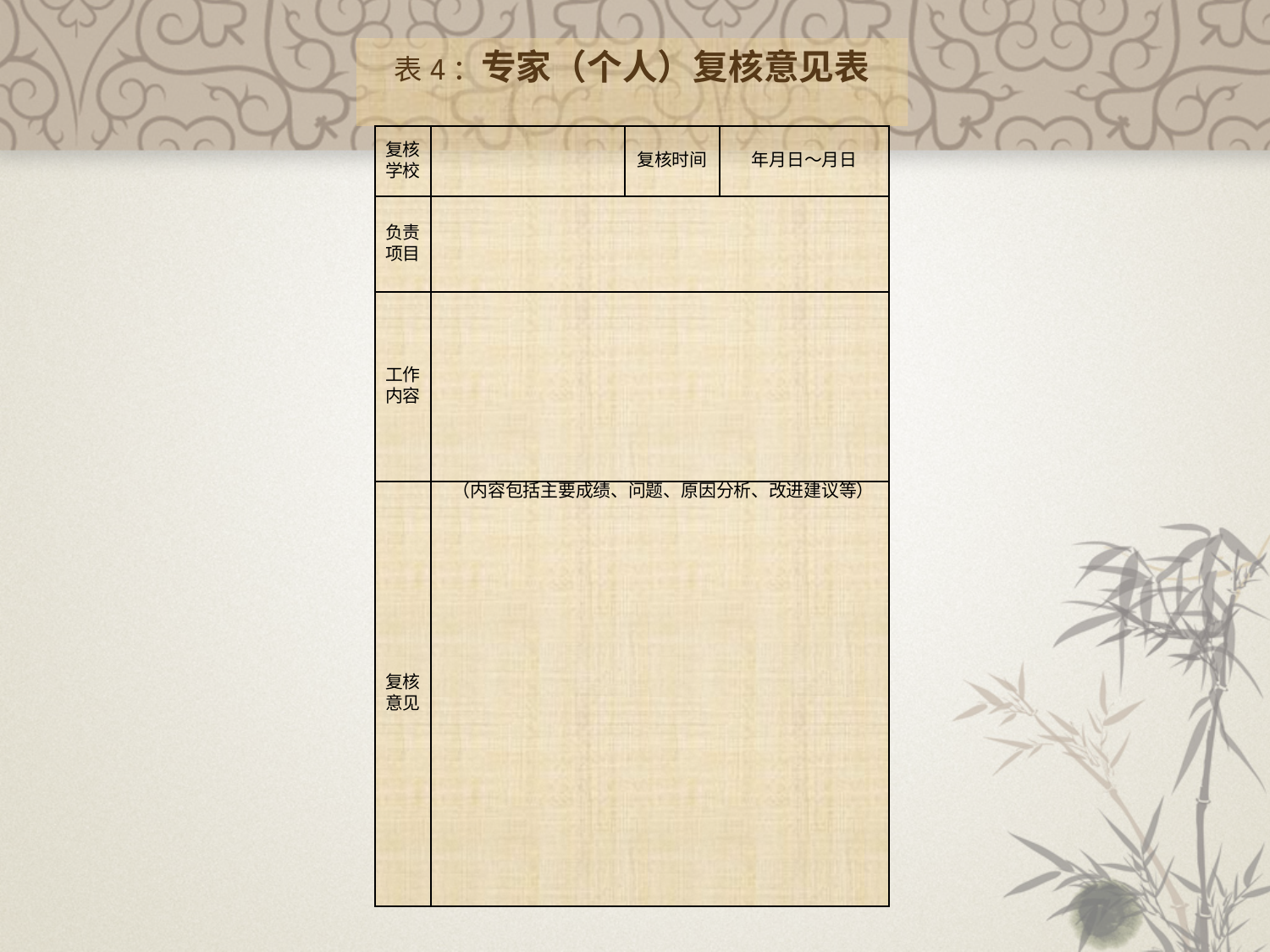

表4：专家（个人）复核意见表
| 复核学校 |  | 复核时间 | 年月日～月日 |
| --- | --- | --- | --- |
| 负责项目 |  |  |  |
| 工作内容 |  |  |  |
| 复核意见 | （内容包括主要成绩、问题、原因分析、改进建议等） |  |  |